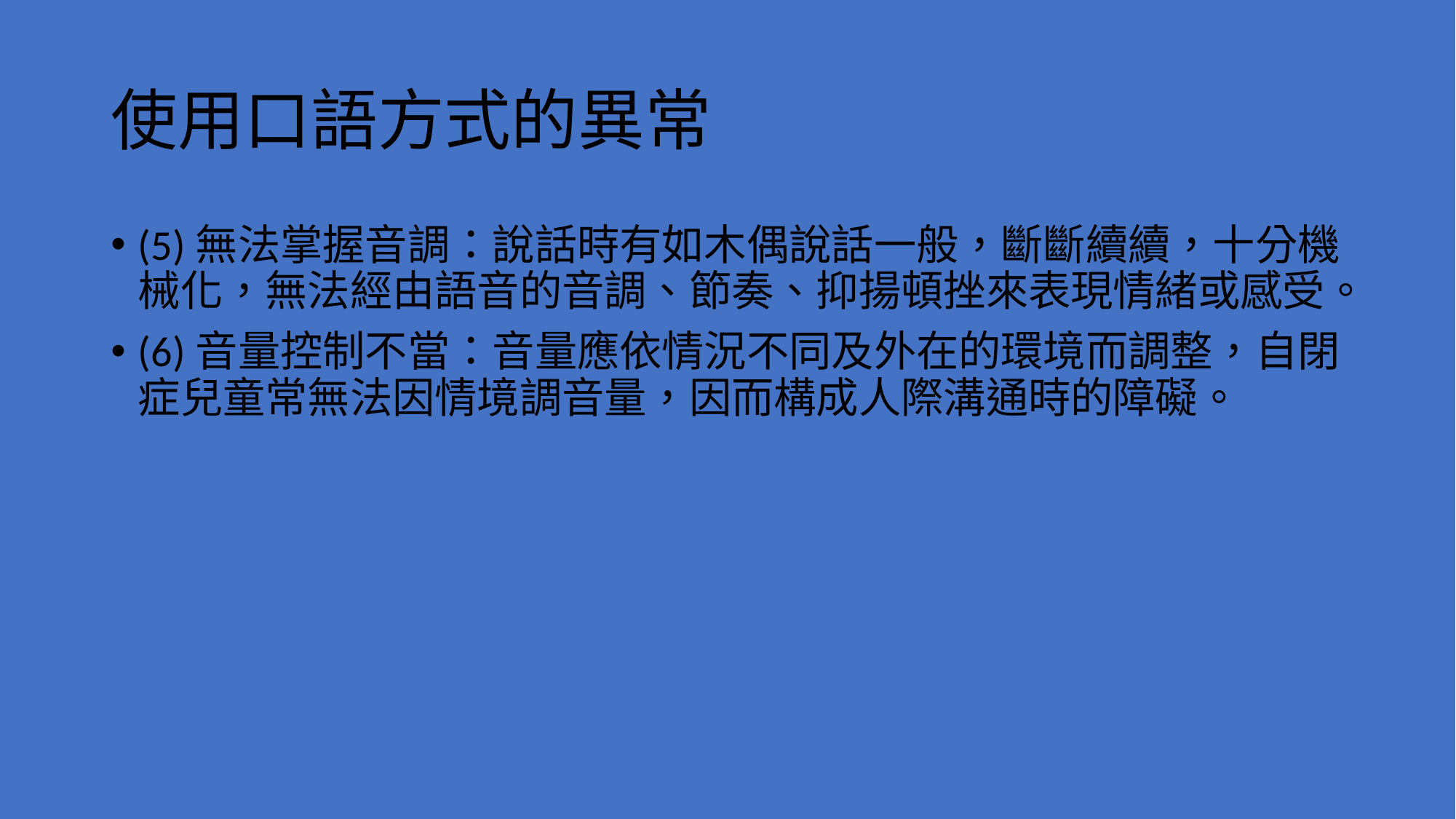

# 使用口語方式的異常
(5)無法掌握音調：說話時有如木偶說話一般，斷斷續續，十分機械化，無法經由語音的音調、節奏、抑揚頓挫來表現情緒或感受。
(6)音量控制不當：音量應依情況不同及外在的環境而調整，自閉症兒童常無法因情境調音量，因而構成人際溝通時的障礙。